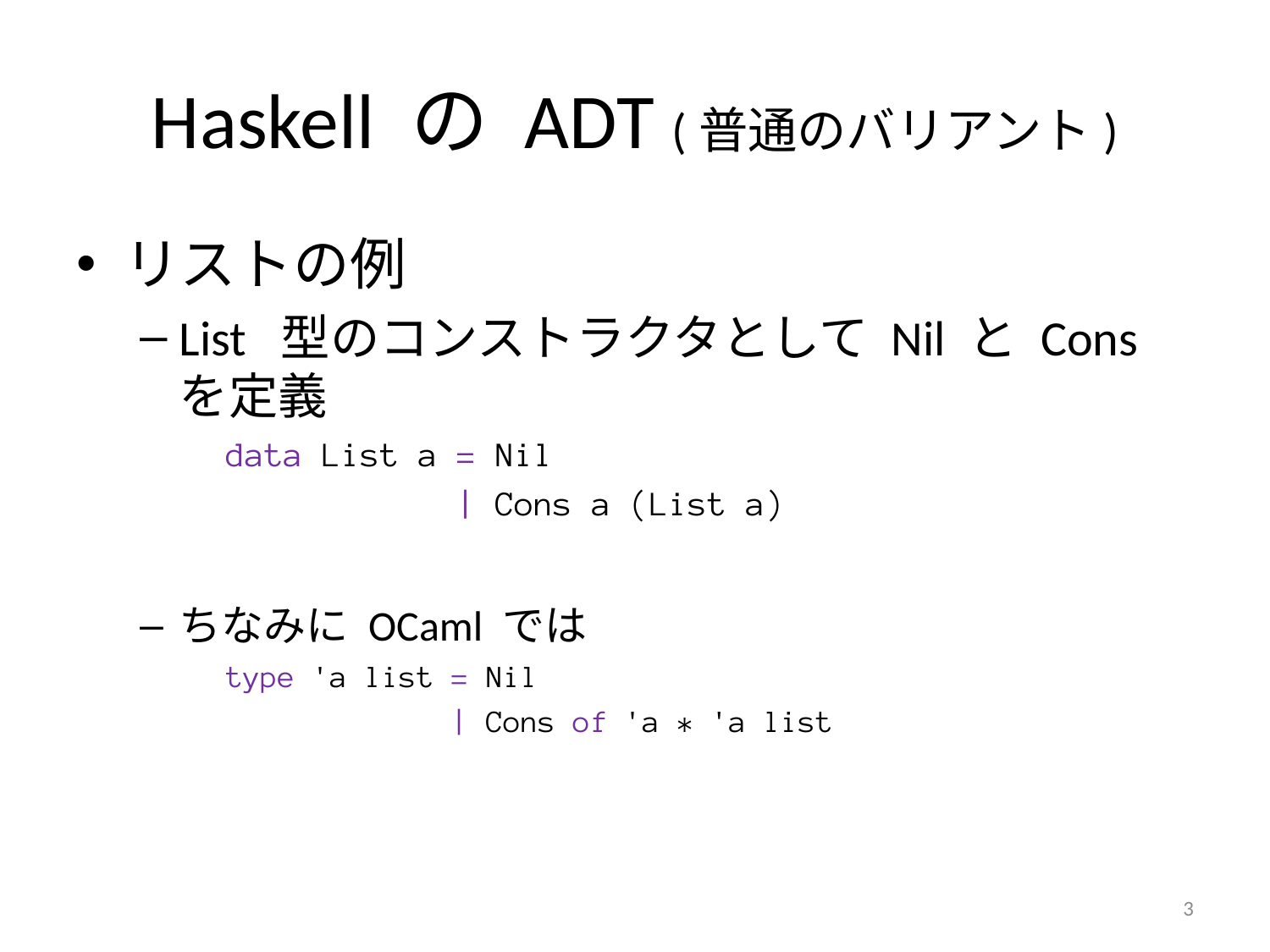

# Haskell の ADT (普通のバリアント)
リストの例
List  型のコンストラクタとして Nil と Cons を定義
data List a = Nil
            | Cons a (List a)

ちなみに OCaml では
type 'a list = Nil
             | Cons of 'a * 'a list
3